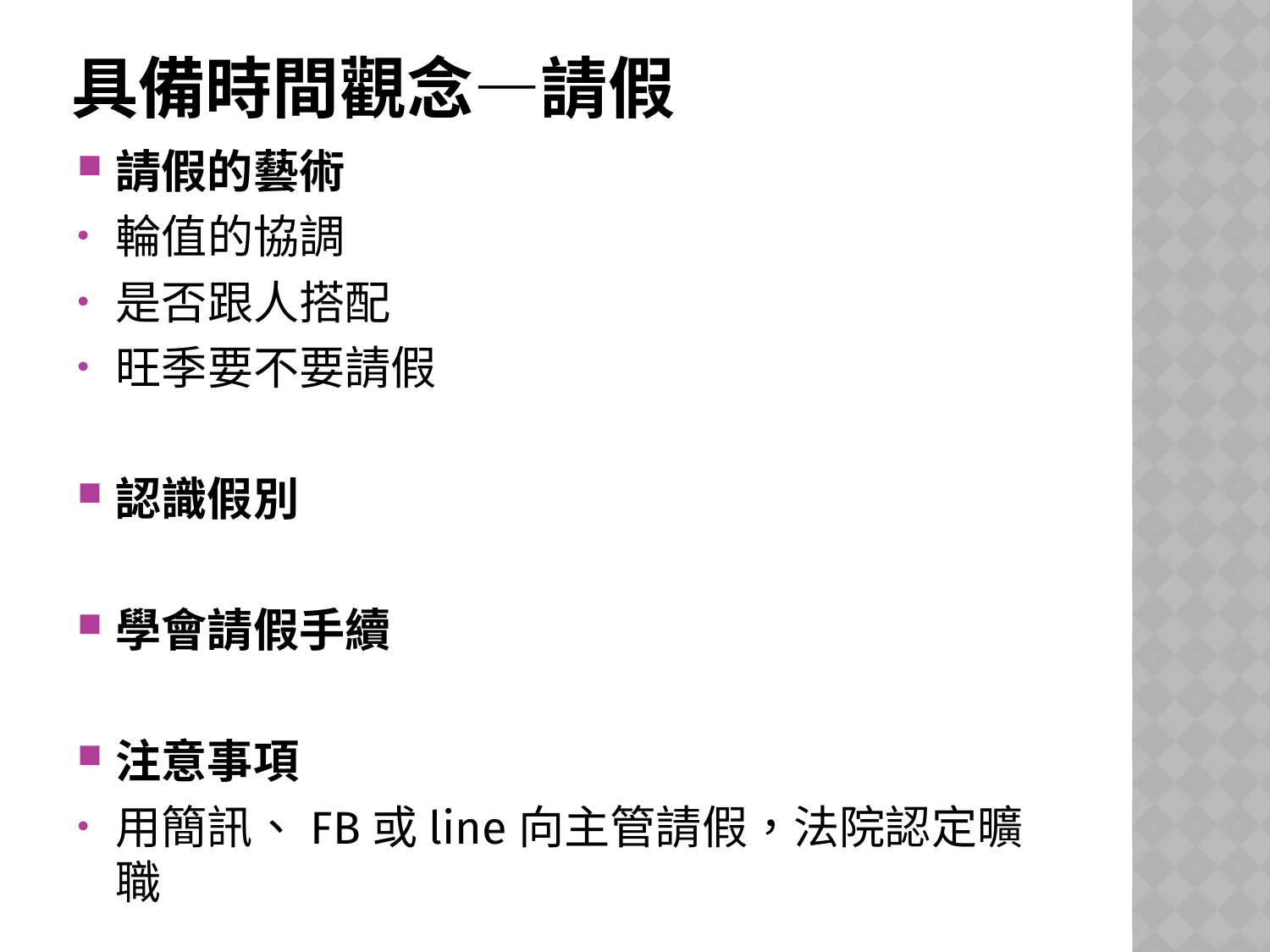

# 具備時間觀念—請假
請假的藝術
輪值的協調
是否跟人搭配
旺季要不要請假

認識假別

學會請假手續

注意事項
用簡訊、FB或line向主管請假，法院認定曠職